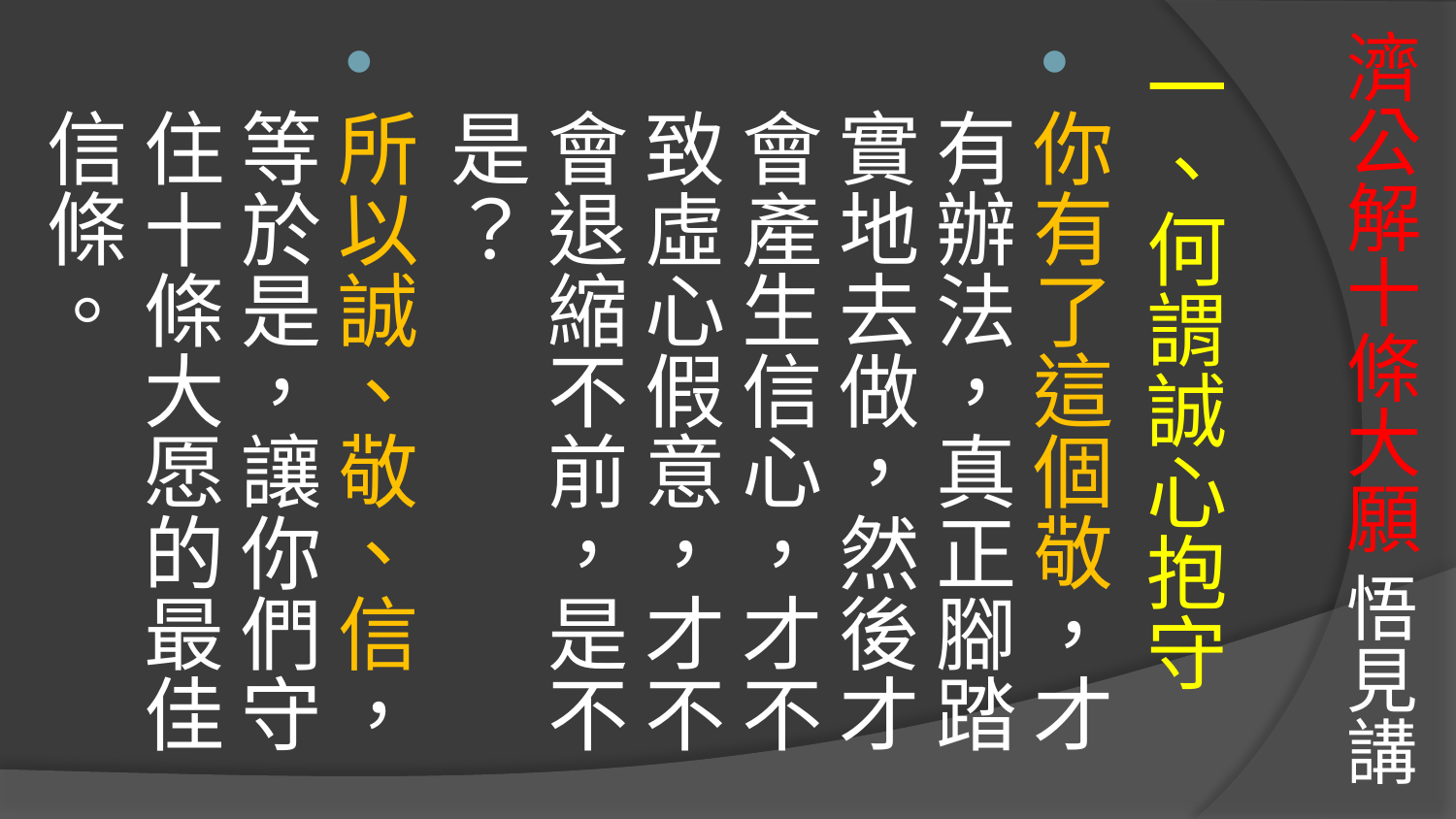

# 濟公解十條大願 悟見講
一、何謂誠心抱守
你有了這個敬，才有辦法，真正腳踏實地去做，然後才會產生信心，才不致虛心假意，才不會退縮不前，是不是？
所以誠、敬、信，等於是，讓你們守住十條大愿的最佳信條。